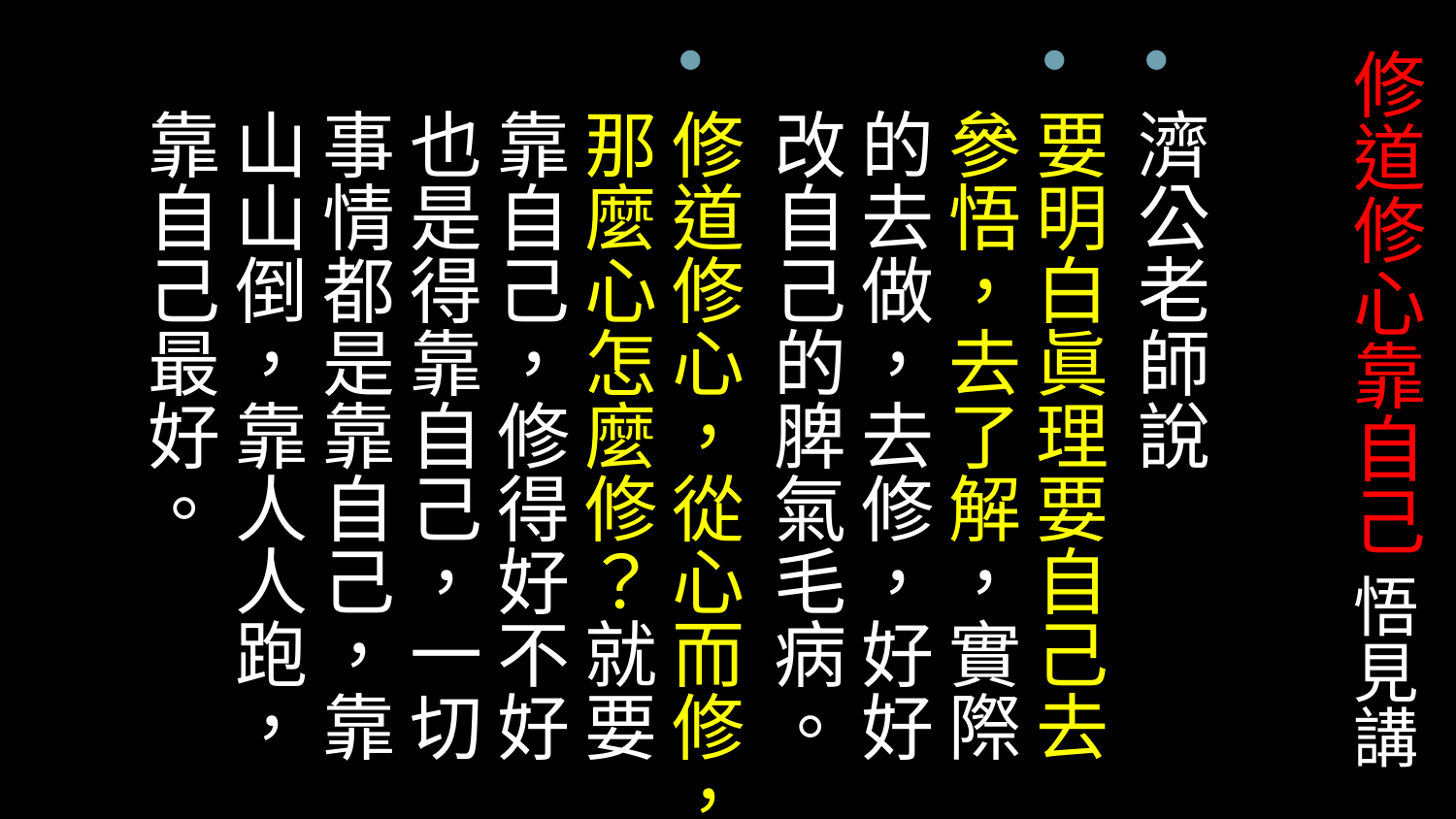

# 修道修心靠自己 悟見講
濟公老師說
要明白眞理要自己去參悟，去了解，實際的去做，去修，好好改自己的脾氣毛病。
修道修心，從心而修，那麼心怎麼修？就要靠自己，修得好不好也是得靠自己，一切事情都是靠自己，靠山山倒，靠人人跑，靠自己最好。